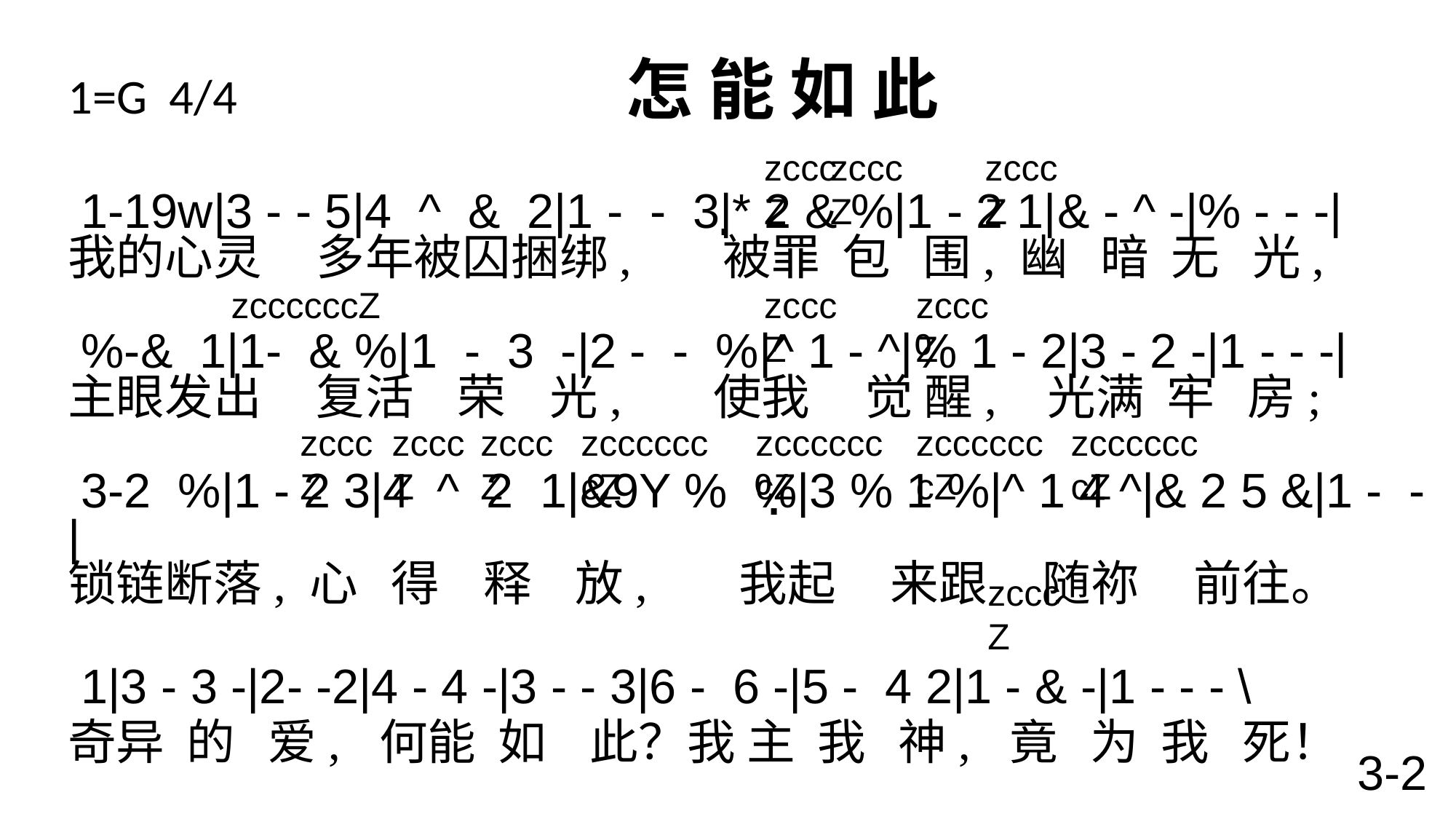

1=G  4/4                         怎 能 如 此
zcccZ
zcccZ
zcccZ
.
 1-19w|3 - - 5|4  ^  &  2|1 -  -  3|* 2 & %|1 - 2 1|& - ^ -|% - - -|
我的心灵     多年被囚捆绑,      被罪  包   围, 幽   暗  无   光,

 %-&  1|1-  & %|1  -  3  -|2 -  -  %|^ 1 - ^|% 1 - 2|3 - 2 -|1 - - -|
主眼发出     复活    荣    光,      使我     觉 醒,   光满  牢   房;

 3-2  %|1 - 2 3|4  ^  2  1|&9Y %  %|3 % 1 %|^ 1 4 ^|& 2 5 &|1 -  -  |
锁链断落, 心   得    释    放,      我起     来跟     随祢     前往。

 1|3 - 3 -|2- -2|4 - 4 -|3 - - 3|6 -  6 -|5 -  4 2|1 - & -|1 - - - \
奇异  的   爱,  何能  如    此？我 主  我   神,  竟   为  我   死！

zccccccZ
zcccZ
zcccZ
zcccZ
zcccZ
zcccZ
zcccccccZ
zcccccccZ
zcccccccZ
zcccccccZ
.
zcccZ
3-2